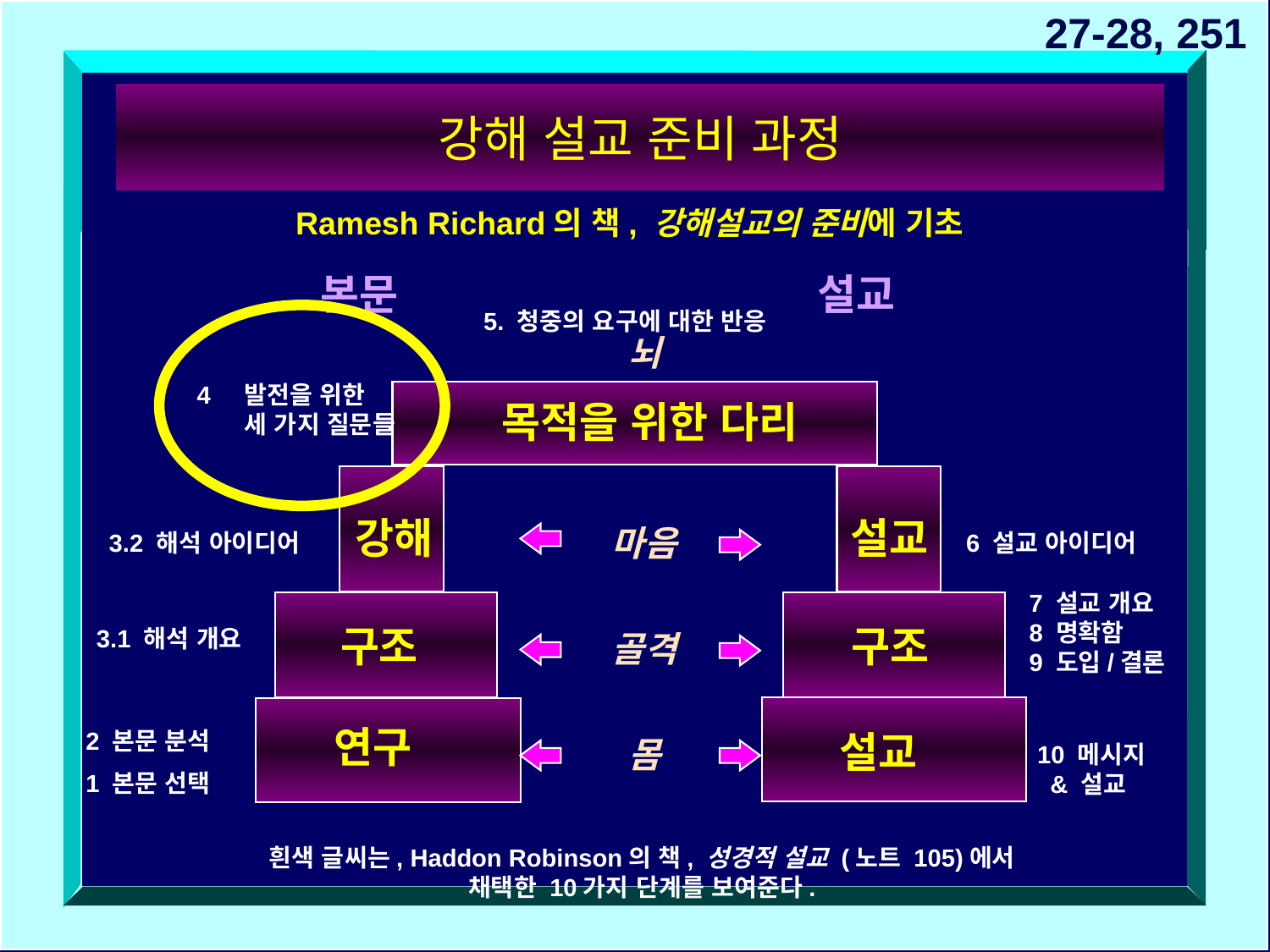

27-28, 251
# 강해 설교 준비 과정
Ramesh Richard의 책, 강해설교의 준비에 기초
본문
설교
5. 청중의 요구에 대한 반응

뇌
발전을 위한
세 가지 질문들

목적을 위한 다리

강해
설교
마음
3.2 해석 아이디어
6 설교 아이디어

7 설교 개요
8 명확함
9 도입/결론

구조
구조
3.1 해석 개요
골격

연구
2 본문 분석
설교
몸
10 메시지
 & 설교

1 본문 선택
흰색 글씨는, Haddon Robinson의 책, 성경적 설교 (노트 105)에서
채택한 10가지 단계를 보여준다.